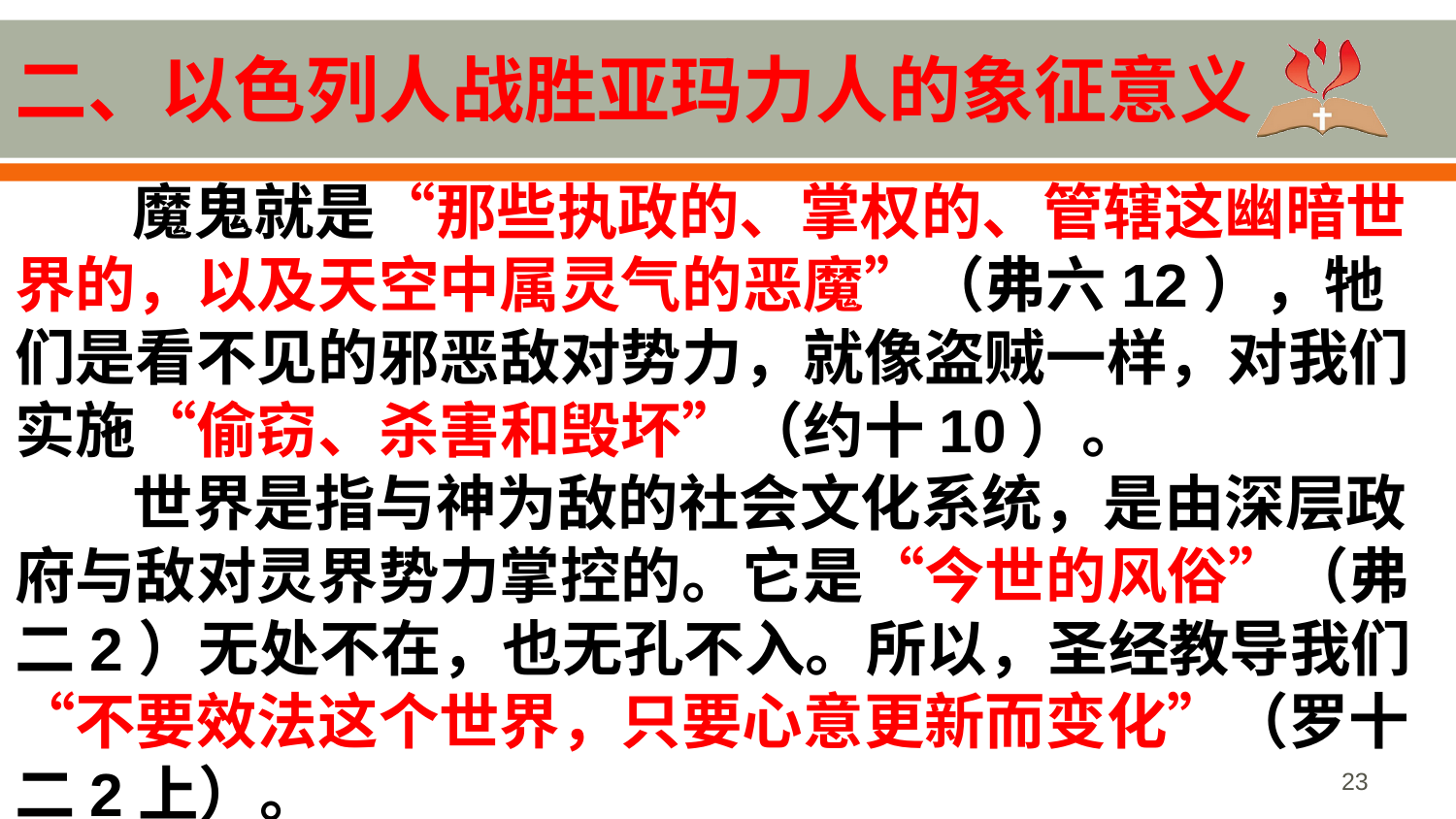

# 二、以色列人战胜亚玛力人的象征意义
魔鬼就是“那些执政的、掌权的、管辖这幽暗世界的，以及天空中属灵气的恶魔”（弗六12），牠们是看不见的邪恶敌对势力，就像盗贼一样，对我们实施“偷窃、杀害和毁坏”（约十10）。
世界是指与神为敌的社会文化系统，是由深层政府与敌对灵界势力掌控的。它是“今世的风俗”（弗二2）无处不在，也无孔不入。所以，圣经教导我们“不要效法这个世界，只要心意更新而变化”（罗十二2上）。

23